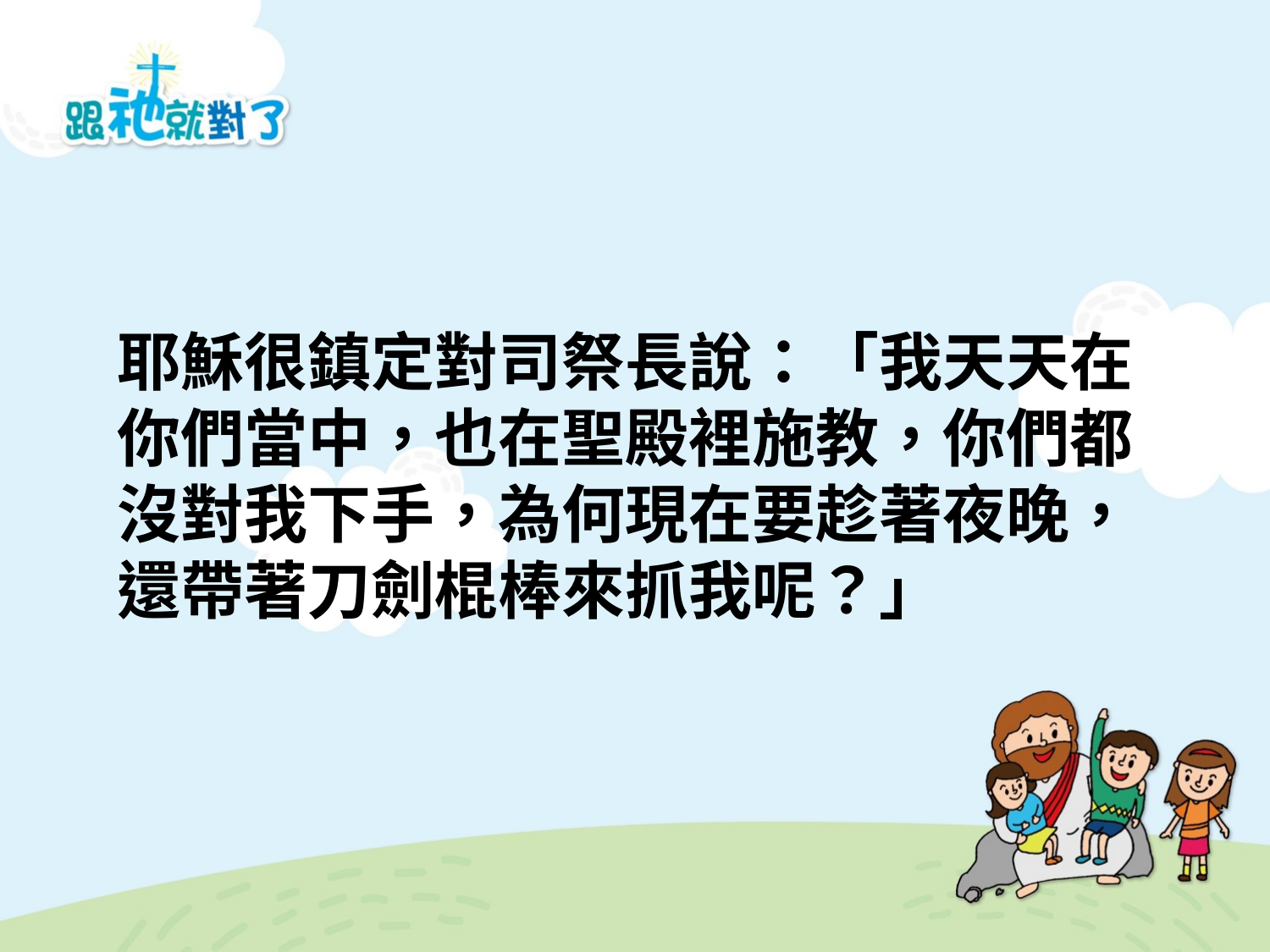

耶穌很鎮定對司祭長說：「我天天在你們當中，也在聖殿裡施教，你們都沒對我下手，為何現在要趁著夜晚，還帶著刀劍棍棒來抓我呢？」